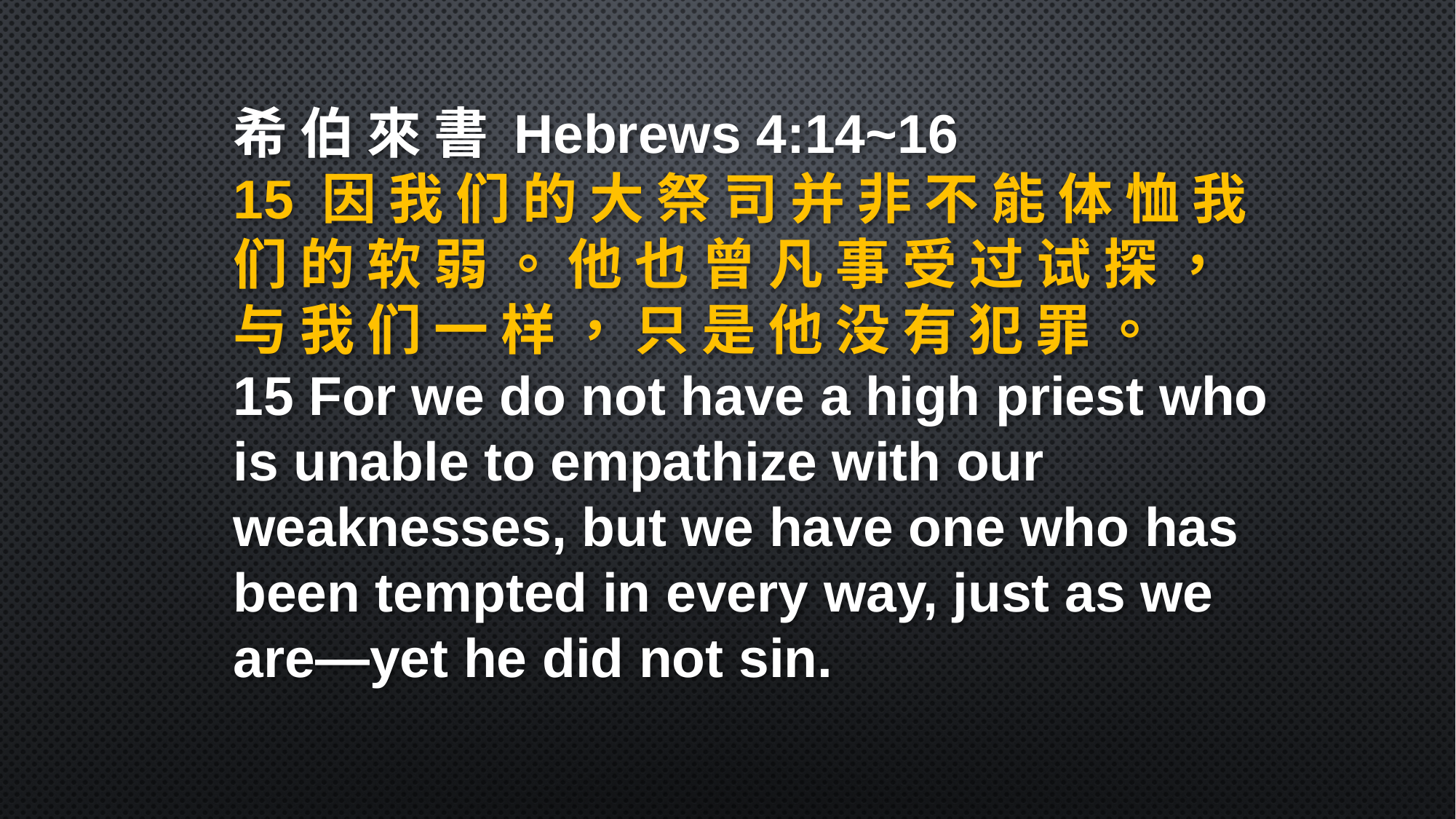

希 伯 來 書 Hebrews 4:14~16
15 因 我 们 的 大 祭 司 并 非 不 能 体 恤 我 们 的 软 弱 。 他 也 曾 凡 事 受 过 试 探 ， 与 我 们 一 样 ， 只 是 他 没 有 犯 罪 。
15 For we do not have a high priest who is unable to empathize with our weaknesses, but we have one who has been tempted in every way, just as we are—yet he did not sin.